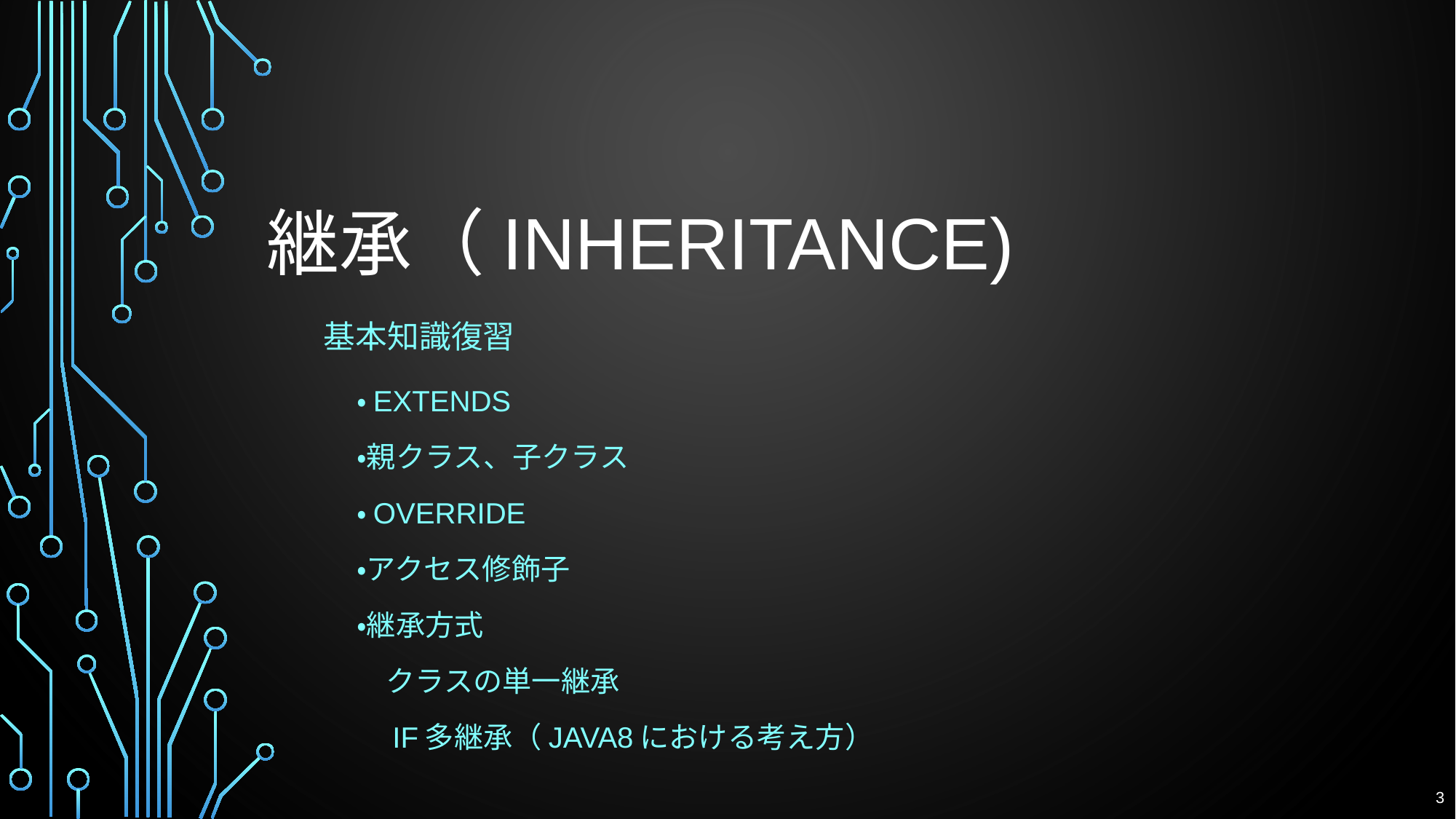

# 継承（inheritance)
基本知識復習
・extends
・親クラス、子クラス
・override
・アクセス修飾子
・継承方式
　クラスの単一継承
　IF多継承（java8における考え方）

3